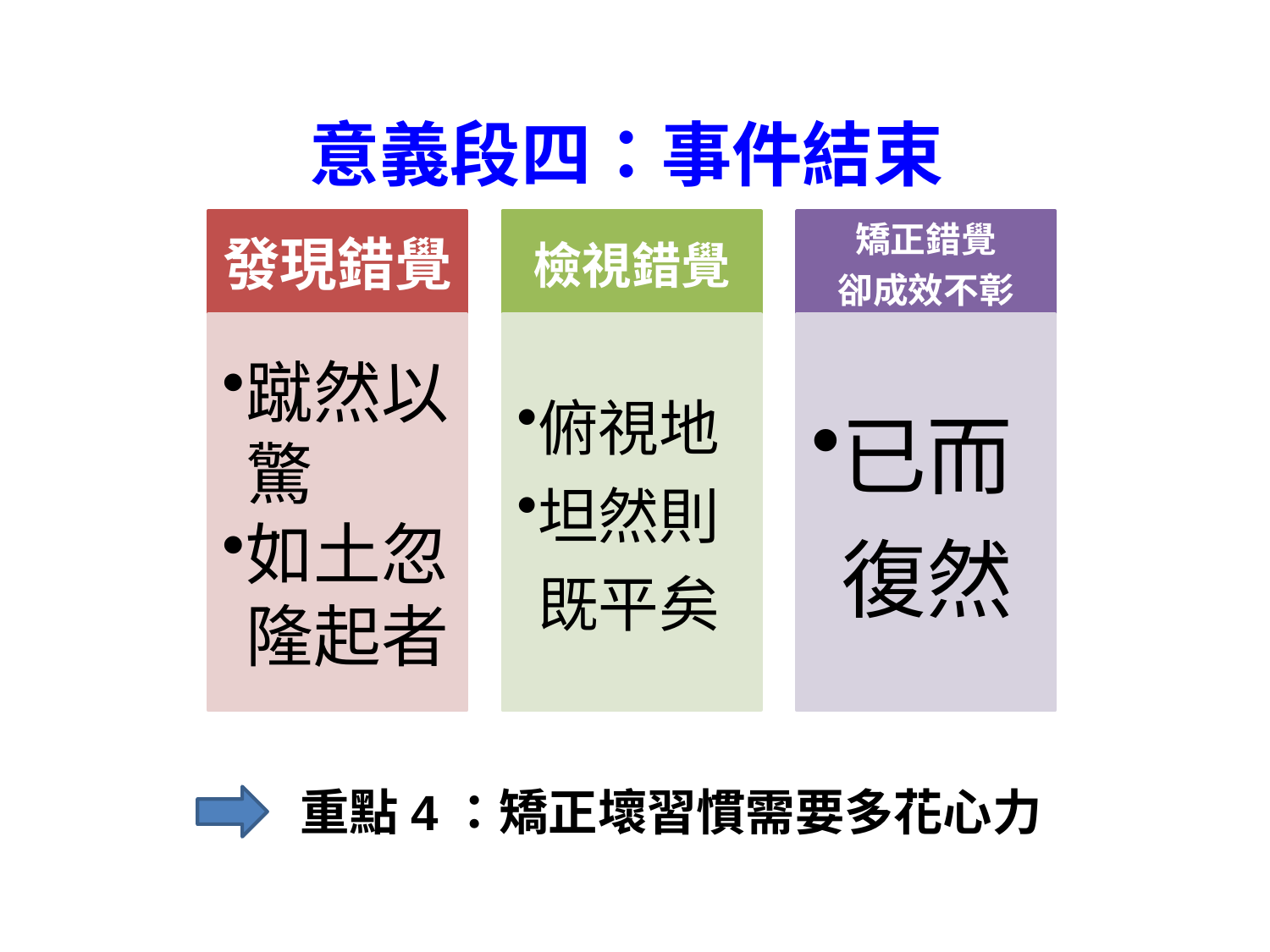

# 意義段四：事件結束
發現錯覺
蹴然以驚
檢視錯覺
俯視地
坦然則既平矣
矯正錯覺
卻成效不彰
已而復然
如土忽隆起者
重點4：矯正壞習慣需要多花心力